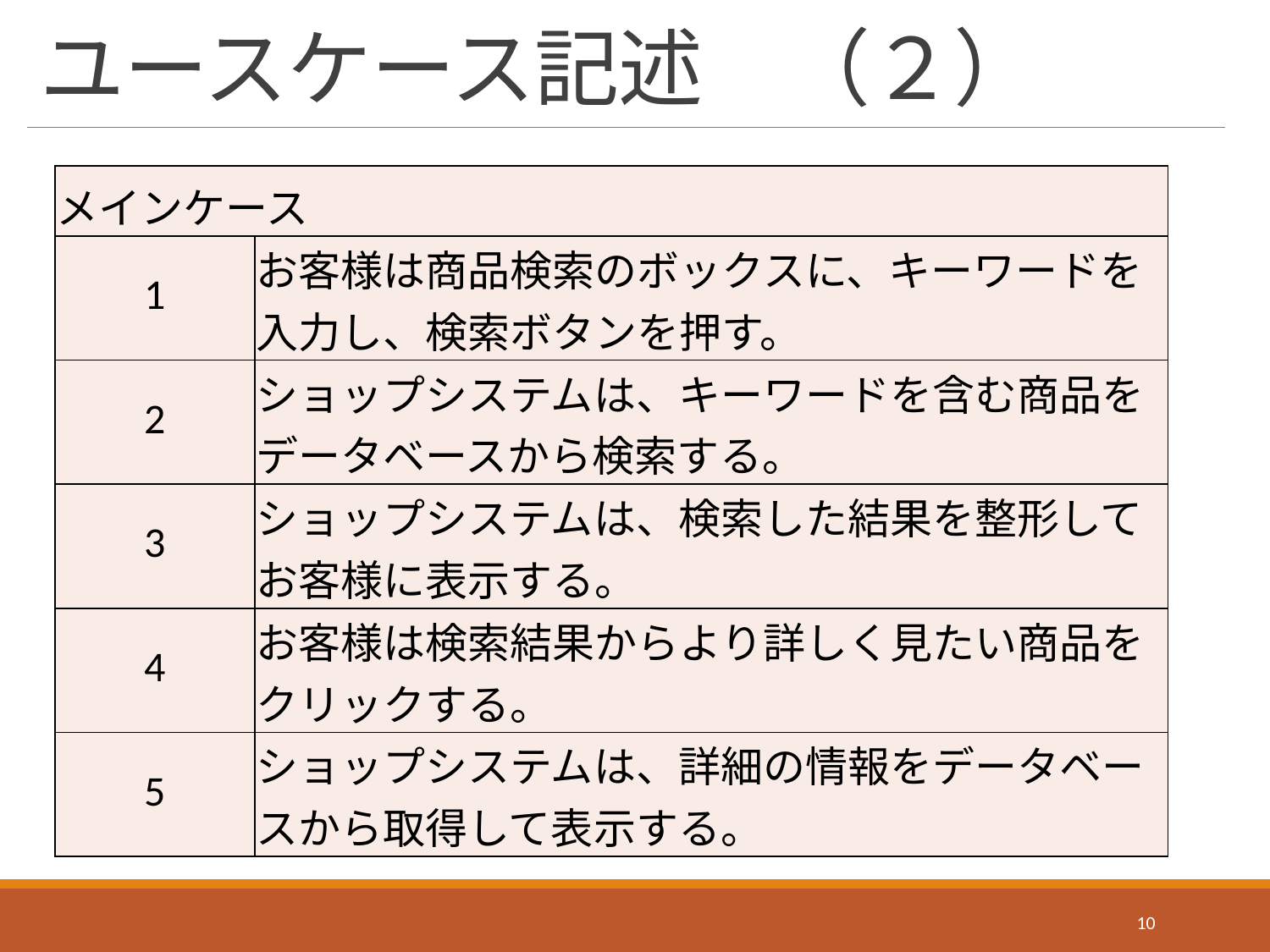

# ユースケース記述　（２）
| メインケース |  |
| --- | --- |
| 1 | お客様は商品検索のボックスに、キーワードを入力し、検索ボタンを押す。 |
| 2 | ショップシステムは、キーワードを含む商品をデータベースから検索する。 |
| 3 | ショップシステムは、検索した結果を整形してお客様に表示する。 |
| 4 | お客様は検索結果からより詳しく見たい商品をクリックする。 |
| 5 | ショップシステムは、詳細の情報をデータベースから取得して表示する。 |
10